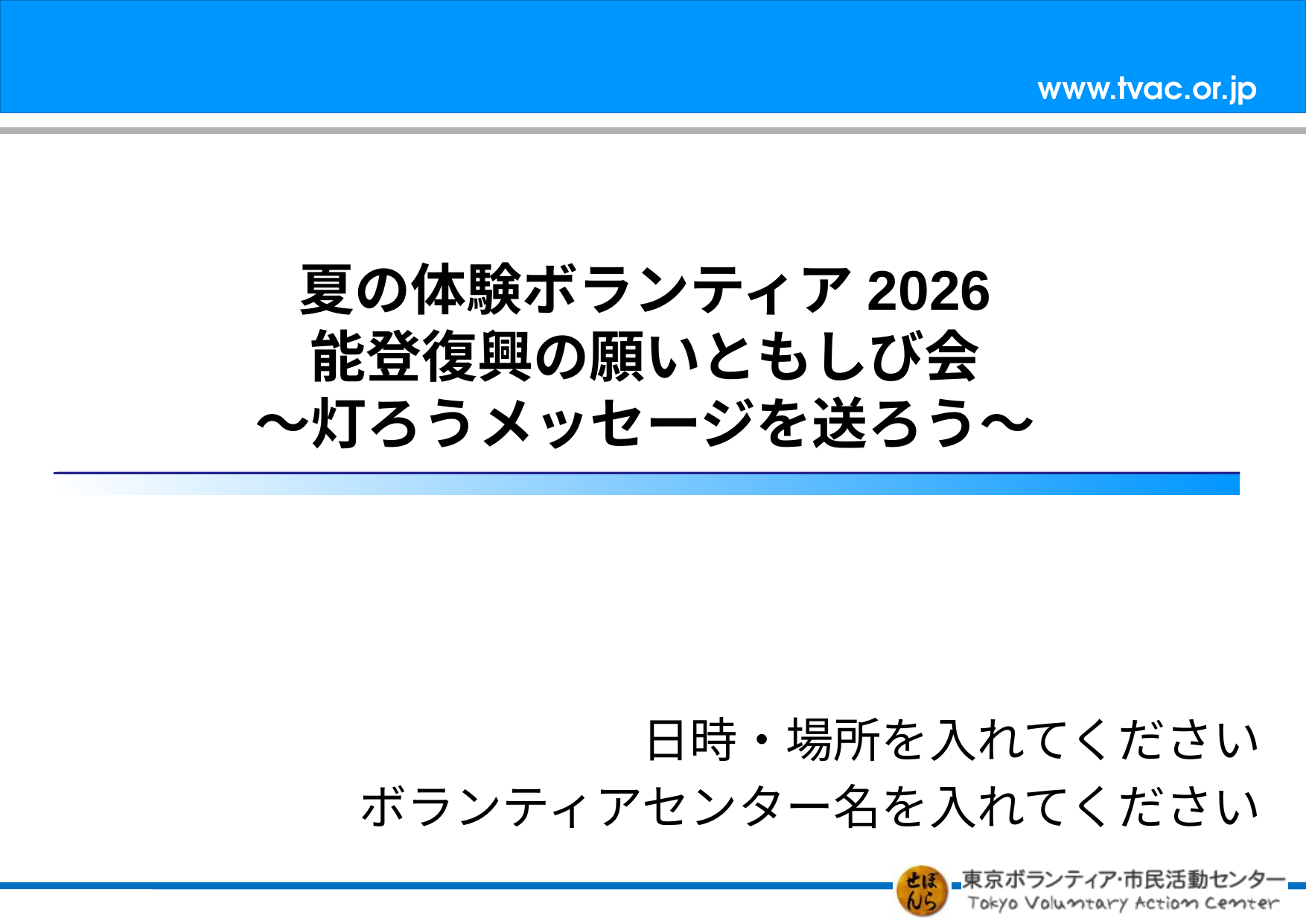

# 夏の体験ボランティア2026 能登復興の願いともしび会 ～灯ろうメッセージを送ろう～
日時・場所を入れてください
ボランティアセンター名を入れてください